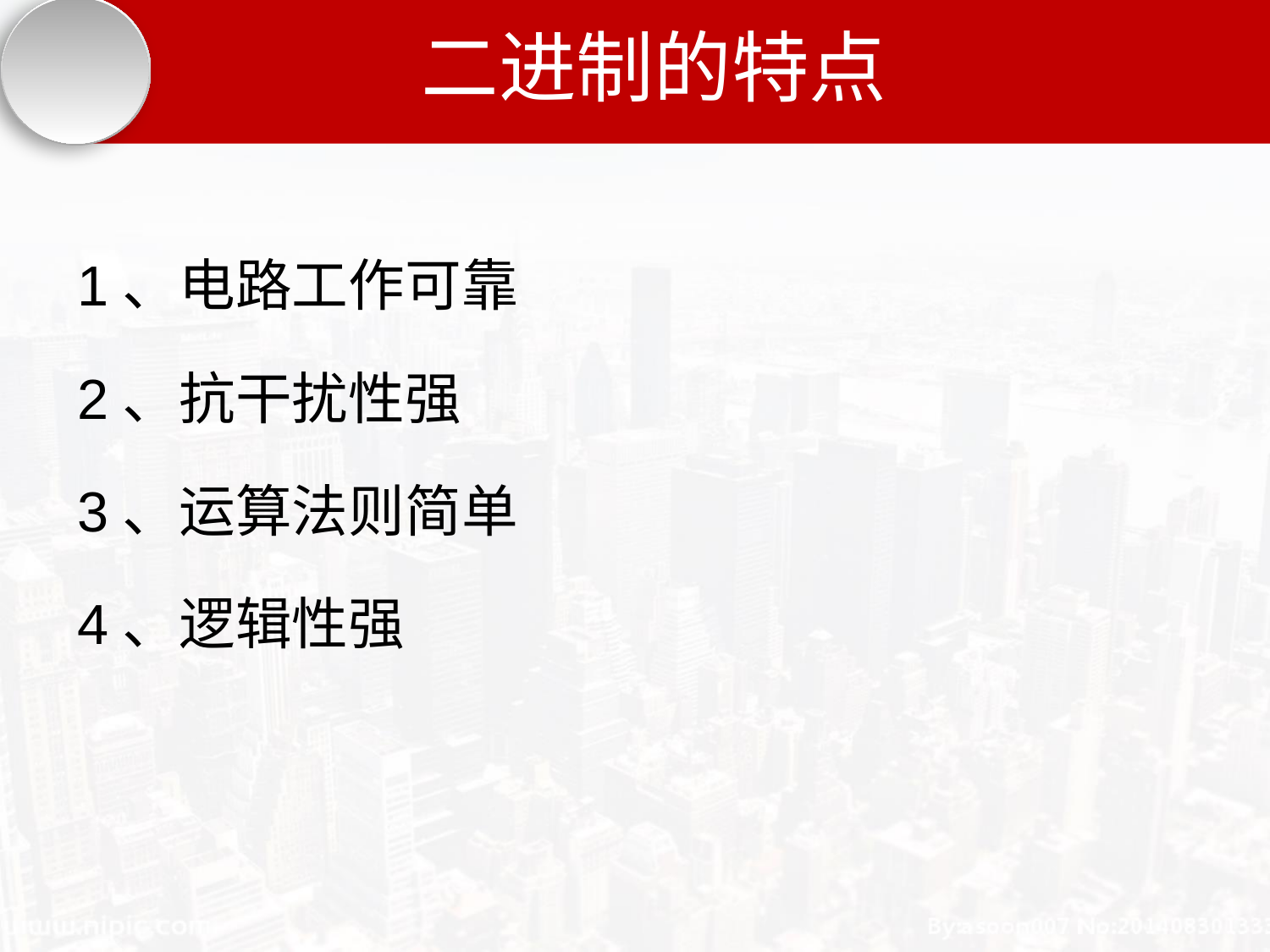

# 二进制的特点
1、电路工作可靠
2、抗干扰性强
3、运算法则简单
4、逻辑性强
28